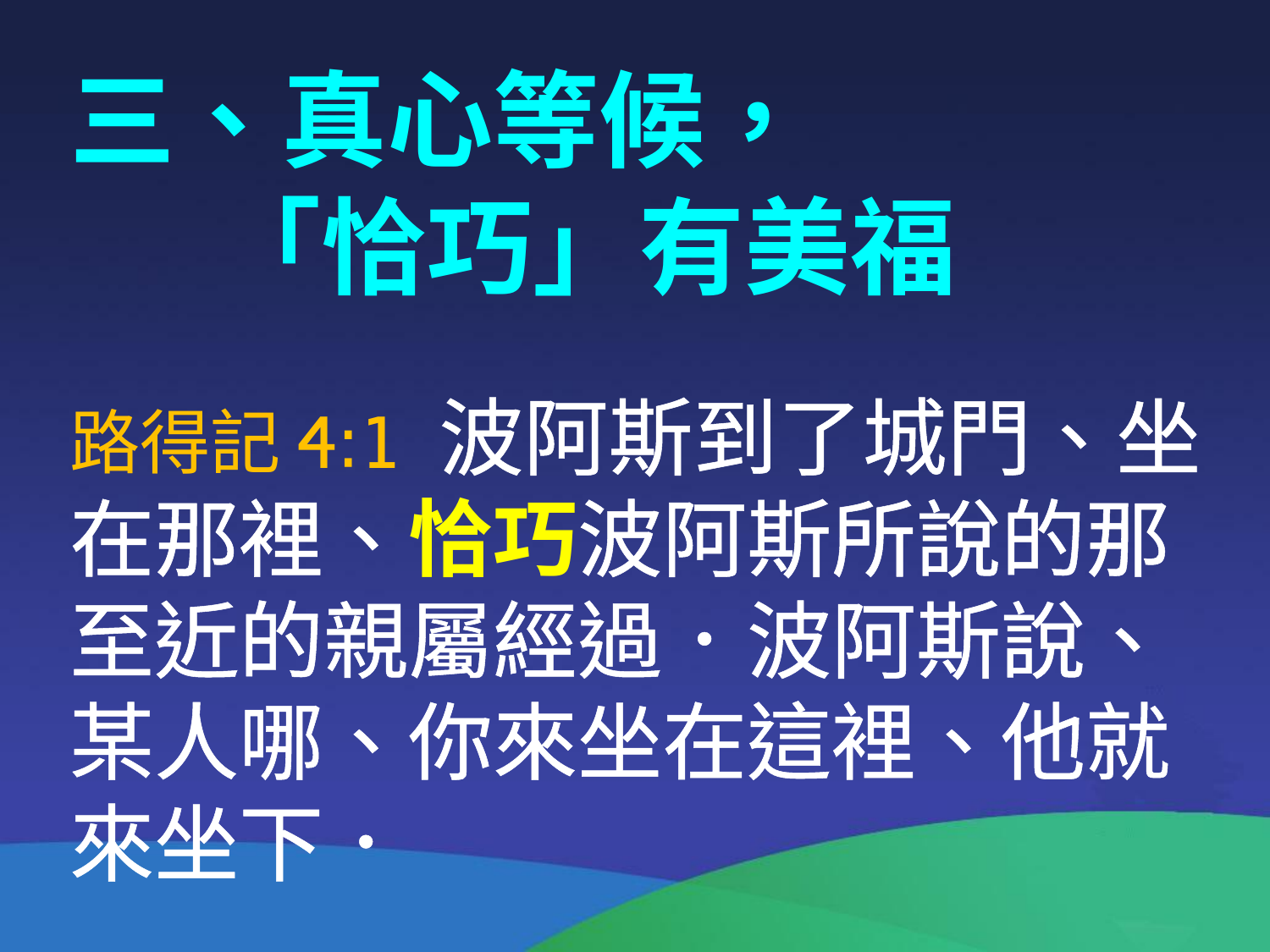

三、真心等候，
     「恰巧」有美福

路得記4:1 波阿斯到了城門、坐在那裡、恰巧波阿斯所說的那至近的親屬經過．波阿斯說、某人哪、你來坐在這裡、他就來坐下．